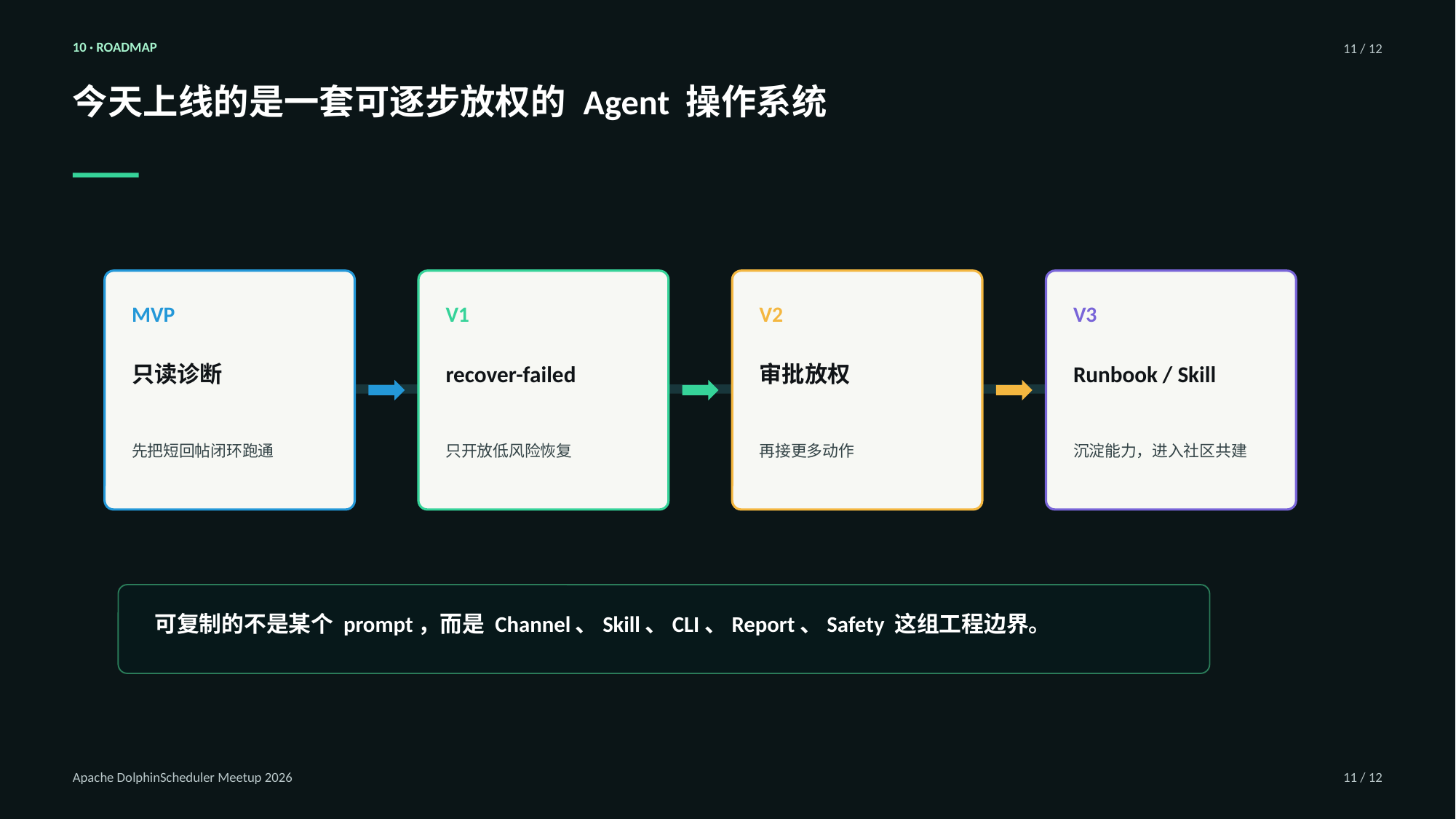

10 · ROADMAP
11 / 12
今天上线的是一套可逐步放权的 Agent 操作系统

MVP
V1
V2
V3
只读诊断
recover-failed
审批放权
Runbook / Skill

先把短回帖闭环跑通
只开放低风险恢复
再接更多动作
沉淀能力，进入社区共建

可复制的不是某个 prompt，而是 Channel、Skill、CLI、Report、Safety 这组工程边界。
Apache DolphinScheduler Meetup 2026
11 / 12